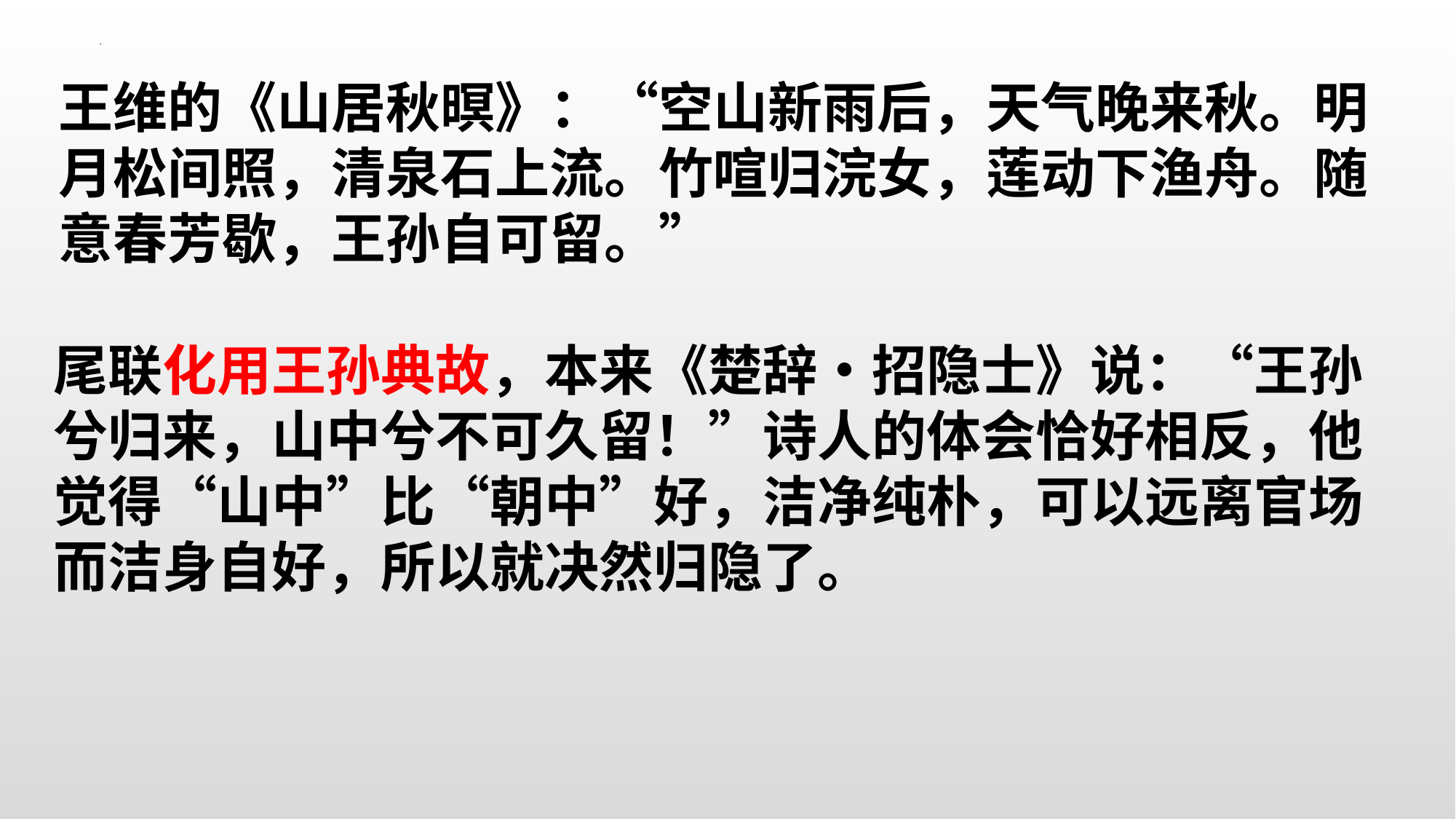

王维的《山居秋暝》：“空山新雨后，天气晚来秋。明月松间照，清泉石上流。竹喧归浣女，莲动下渔舟。随意春芳歇，王孙自可留。”
尾联化用王孙典故，本来《楚辞•招隐士》说：“王孙兮归来，山中兮不可久留！”诗人的体会恰好相反，他觉得“山中”比“朝中”好，洁净纯朴，可以远离官场而洁身自好，所以就决然归隐了。